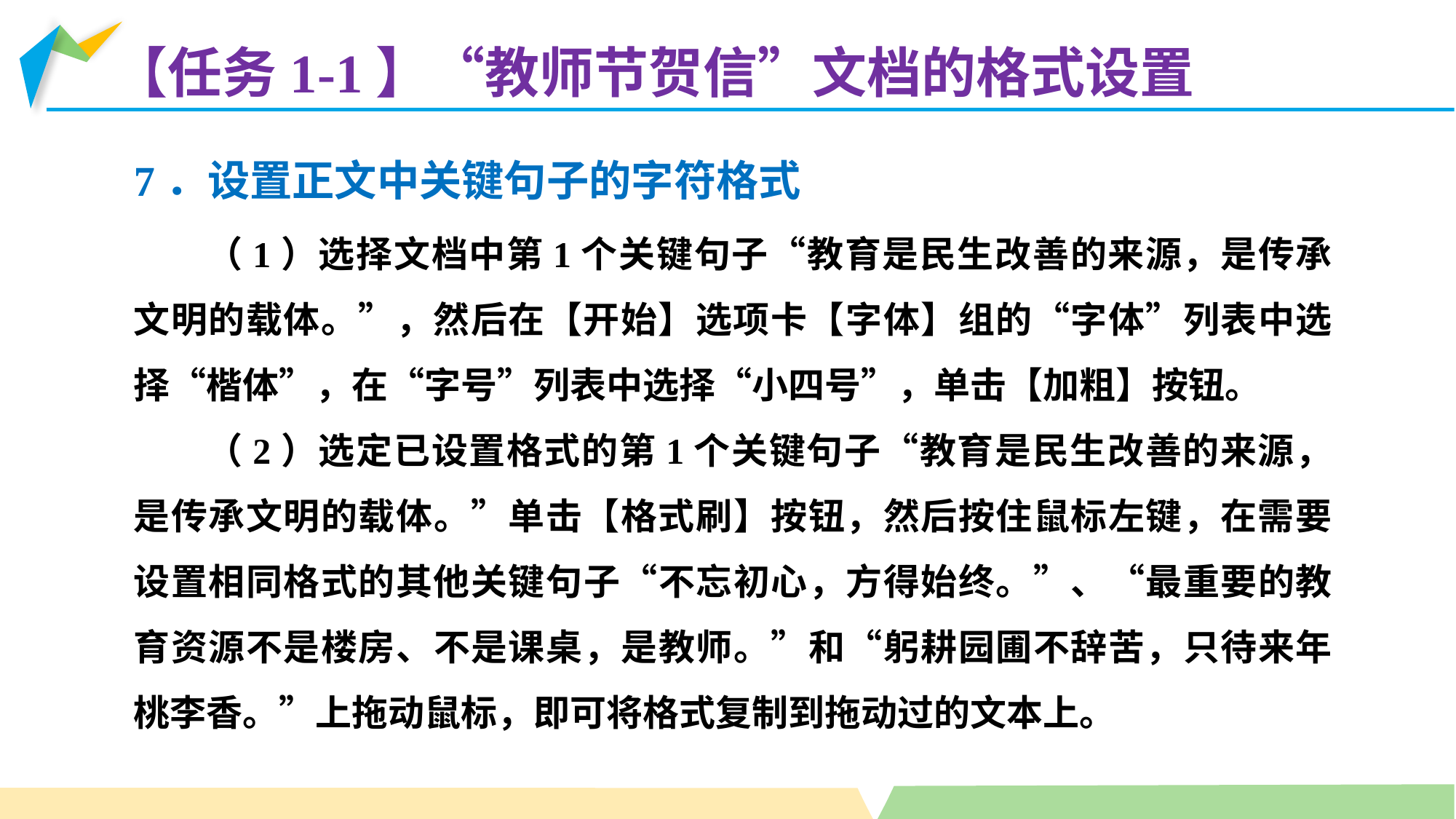

【任务1-1】“教师节贺信”文档的格式设置
7．设置正文中关键句子的字符格式
（1）选择文档中第1个关键句子“教育是民生改善的来源，是传承文明的载体。”，然后在【开始】选项卡【字体】组的“字体”列表中选择“楷体”，在“字号”列表中选择“小四号”，单击【加粗】按钮。
（2）选定已设置格式的第1个关键句子“教育是民生改善的来源，是传承文明的载体。”单击【格式刷】按钮，然后按住鼠标左键，在需要设置相同格式的其他关键句子“不忘初心，方得始终。”、“最重要的教育资源不是楼房、不是课桌，是教师。”和“躬耕园圃不辞苦，只待来年桃李香。”上拖动鼠标，即可将格式复制到拖动过的文本上。